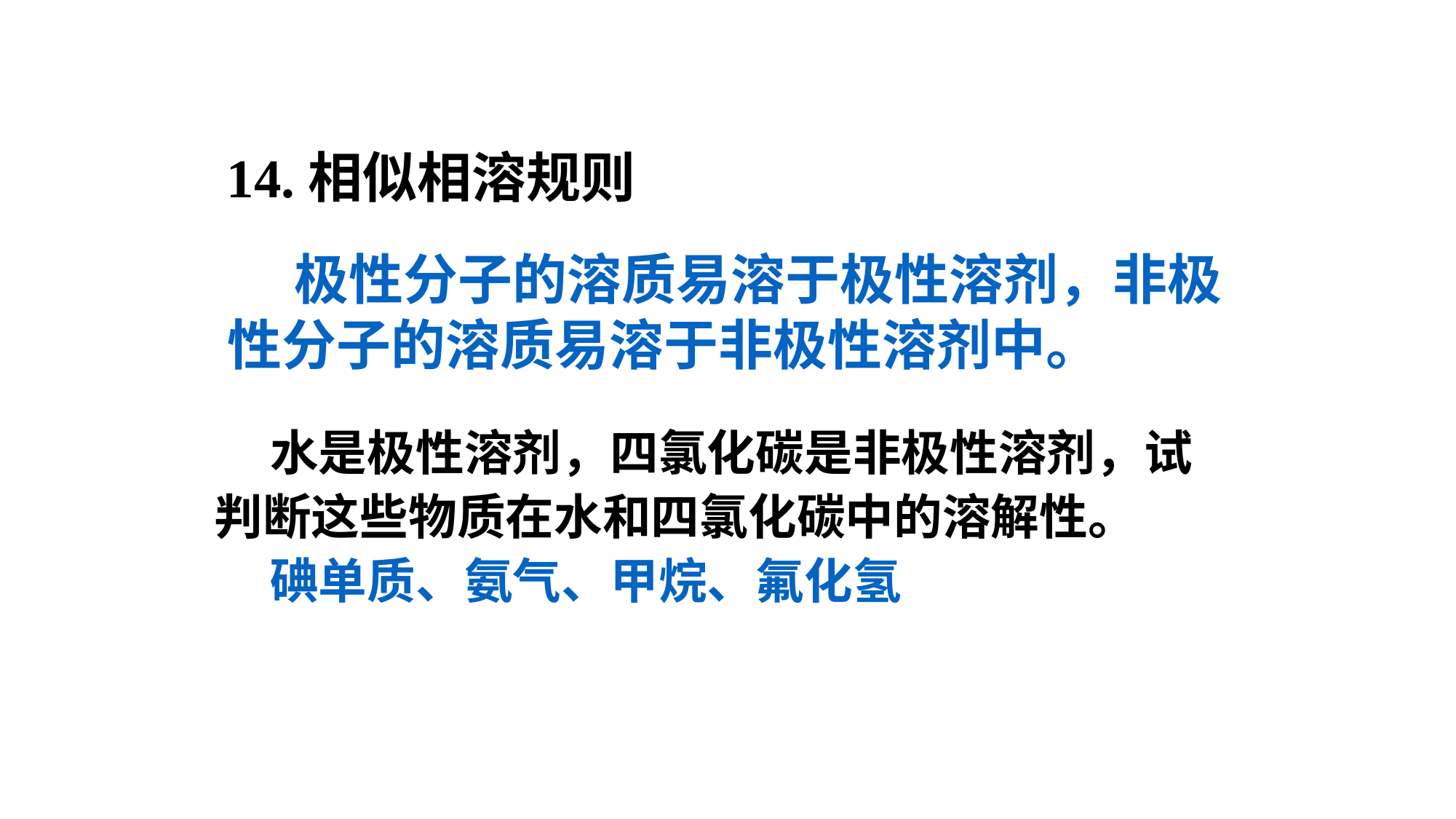

14.相似相溶规则
     极性分子的溶质易溶于极性溶剂，非极性分子的溶质易溶于非极性溶剂中。
    水是极性溶剂，四氯化碳是非极性溶剂，试判断这些物质在水和四氯化碳中的溶解性。
    碘单质、氨气、甲烷、氟化氢